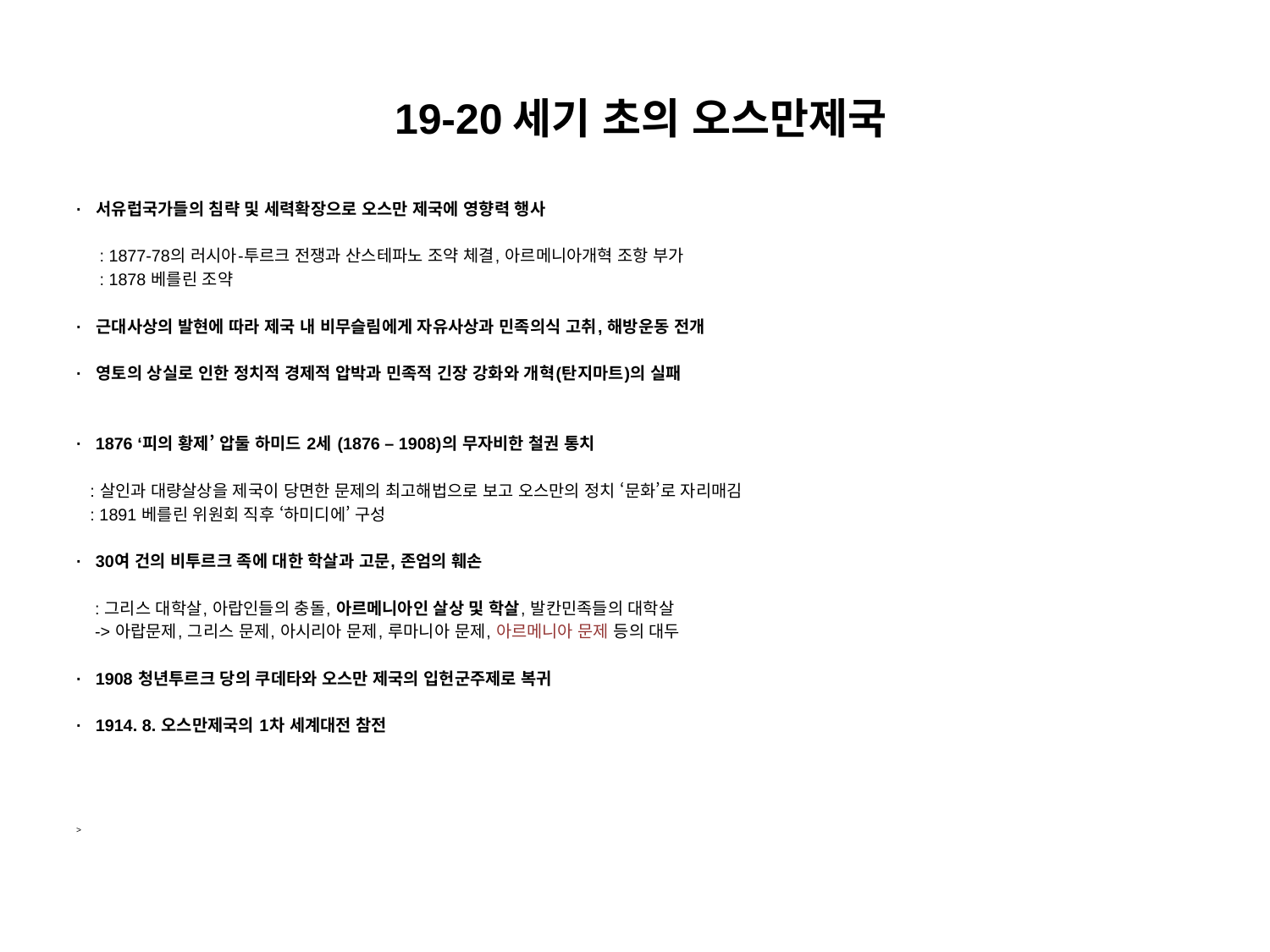

# 19-20세기 초의 오스만제국

·   서유럽국가들의 침략 및 세력확장으로 오스만 제국에 영향력 행사

     : 1877-78의 러시아-투르크 전쟁과 산스테파노 조약 체결, 아르메니아개혁 조항 부가
     : 1878 베를린 조약

·   근대사상의 발현에 따라 제국 내 비무슬림에게 자유사상과 민족의식 고취, 해방운동 전개

·   영토의 상실로 인한 정치적 경제적 압박과 민족적 긴장 강화와 개혁(탄지마트)의 실패

·   1876 ‘피의 황제’ 압둘 하미드 2세 (1876 – 1908)의 무자비한 철권 통치

   : 살인과 대량살상을 제국이 당면한 문제의 최고해법으로 보고 오스만의 정치 ‘문화’로 자리매김
   : 1891 베를린 위원회 직후 ‘하미디에’ 구성

·   30여 건의 비투르크 족에 대한 학살과 고문, 존엄의 훼손

    : 그리스 대학살, 아랍인들의 충돌, 아르메니아인 살상 및 학살, 발칸민족들의 대학살
    -> 아랍문제, 그리스 문제, 아시리아 문제, 루마니아 문제, 아르메니아 문제 등의 대두

·   1908 청년투르크 당의 쿠데타와 오스만 제국의 입헌군주제로 복귀

·   1914. 8. 오스만제국의 1차 세계대전 참전

>